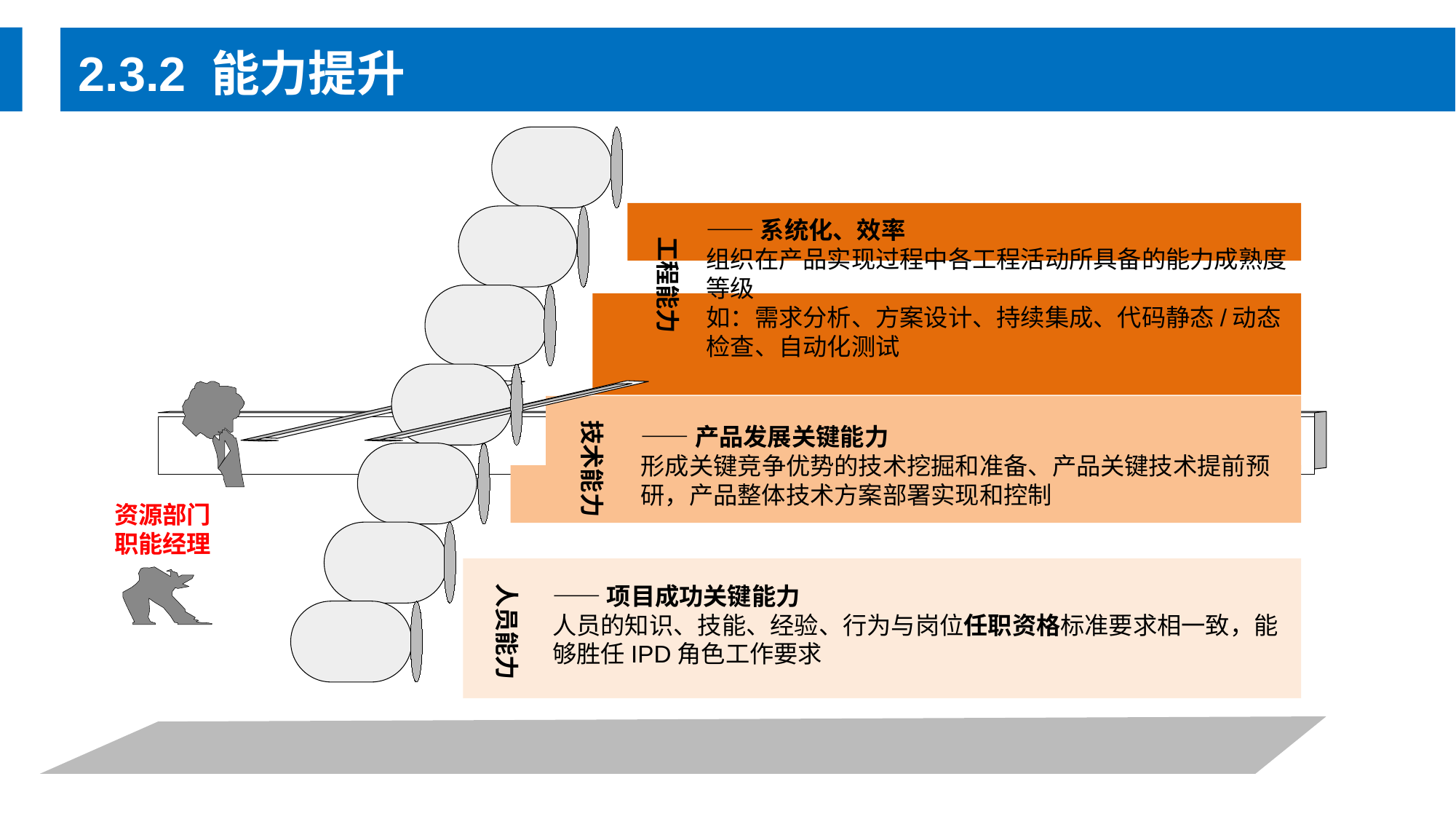

2.3.2 能力提升

——系统化、效率
组织在产品实现过程中各工程活动所具备的能力成熟度等级
如：需求分析、方案设计、持续集成、代码静态/动态检查、自动化测试
工程能力
——产品发展关键能力
形成关键竞争优势的技术挖掘和准备、产品关键技术提前预研，产品整体技术方案部署实现和控制
技术能力

资源部门职能经理
——项目成功关键能力
人员的知识、技能、经验、行为与岗位任职资格标准要求相一致，能够胜任IPD角色工作要求
人员能力
45